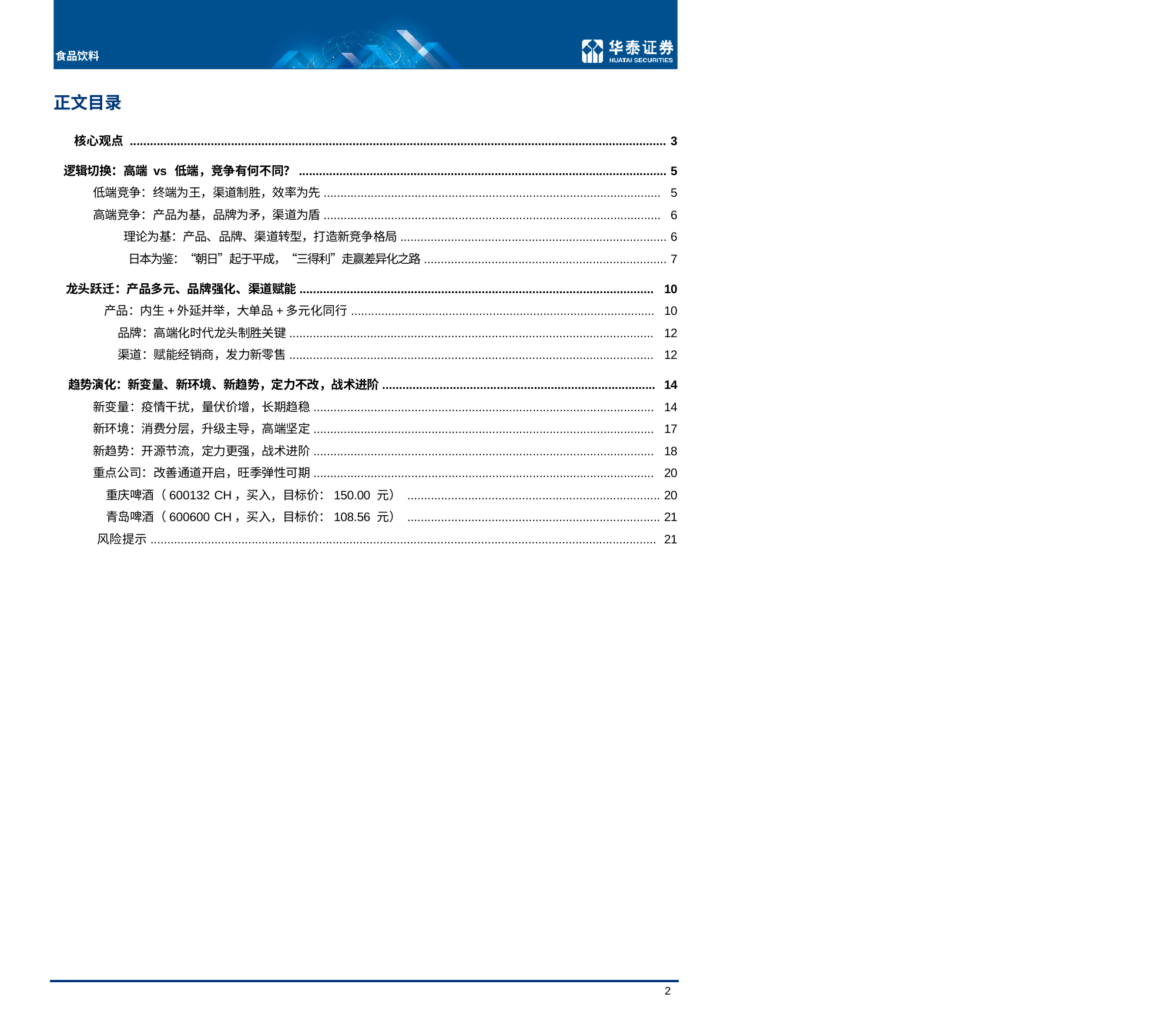

食品饮料
正文目录

核心观点 ............................................................................................................................................................... 3

逻辑切换：高端 vs 低端，竞争有何不同？............................................................................................................. 5
低端竞争：终端为王，渠道制胜，效率为先.................................................................................................... 5
高端竞争：产品为基，品牌为矛，渠道为盾.................................................................................................... 6
理论为基：产品、品牌、渠道转型，打造新竞争格局............................................................................... 6
日本为鉴：“朝日”起于平成，“三得利”走赢差异化之路........................................................................ 7

龙头跃迁：产品多元、品牌强化、渠道赋能......................................................................................................... 10
产品：内生+外延并举，大单品+多元化同行.......................................................................................... 10
品牌：高端化时代龙头制胜关键............................................................................................................ 12
渠道：赋能经销商，发力新零售............................................................................................................ 12

趋势演化：新变量、新环境、新趋势，定力不改，战术进阶................................................................................. 14
新变量：疫情干扰，量伏价增，长期趋稳..................................................................................................... 14
新环境：消费分层，升级主导，高端坚定..................................................................................................... 17
新趋势：开源节流，定力更强，战术进阶..................................................................................................... 18
重点公司：改善通道开启，旺季弹性可期..................................................................................................... 20
重庆啤酒（600132 CH，买入，目标价：150.00 元） ........................................................................... 20
青岛啤酒（600600 CH，买入，目标价：108.56 元） ........................................................................... 21
风险提示......................................................................................................................................................  21
2